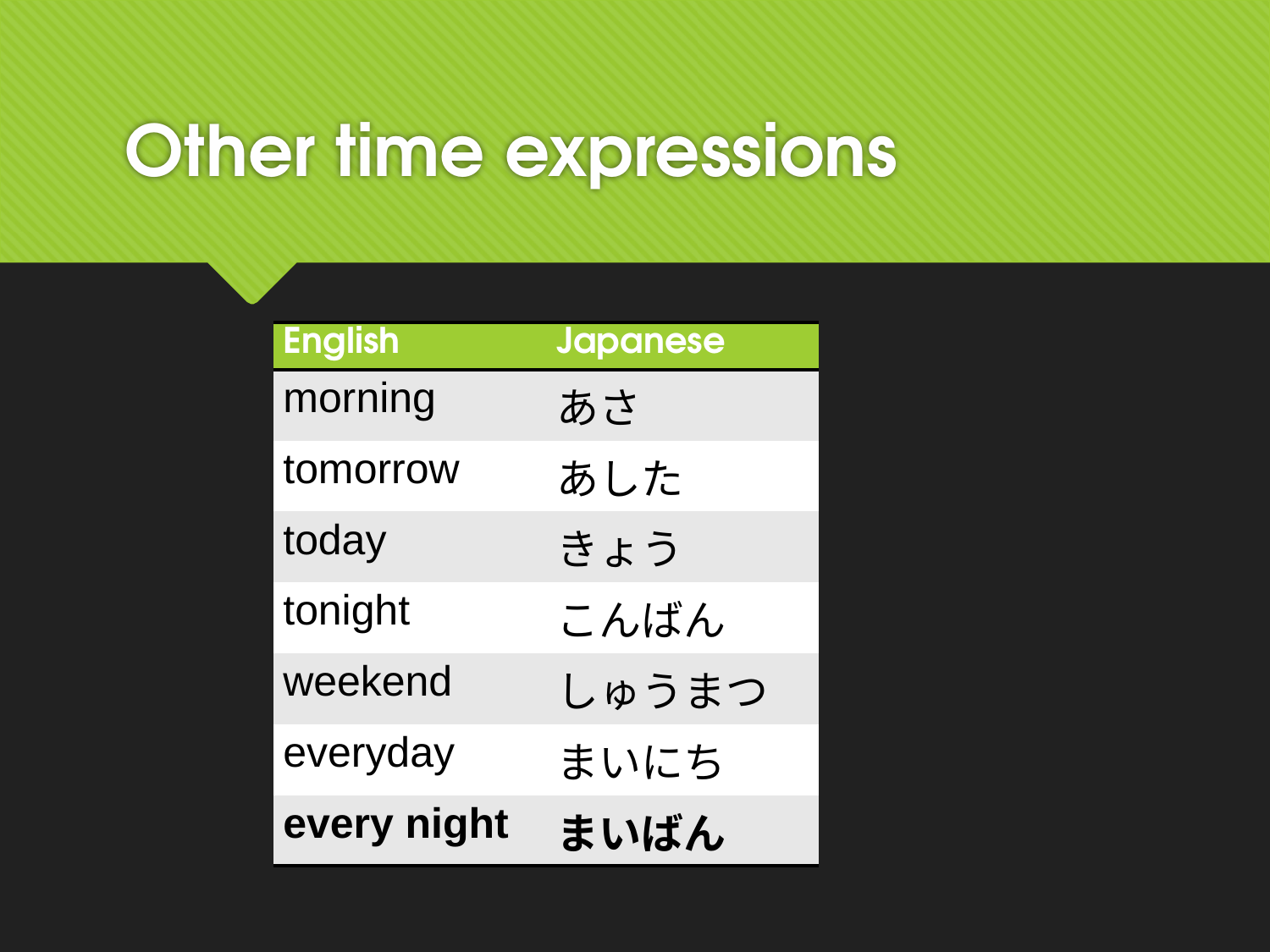

# Other time expressions
| English | Japanese |
| --- | --- |
| morning | あさ |
| tomorrow | あした |
| today | きょう |
| tonight | こんばん |
| weekend | しゅうまつ |
| everyday | まいにち |
| every night | まいばん |